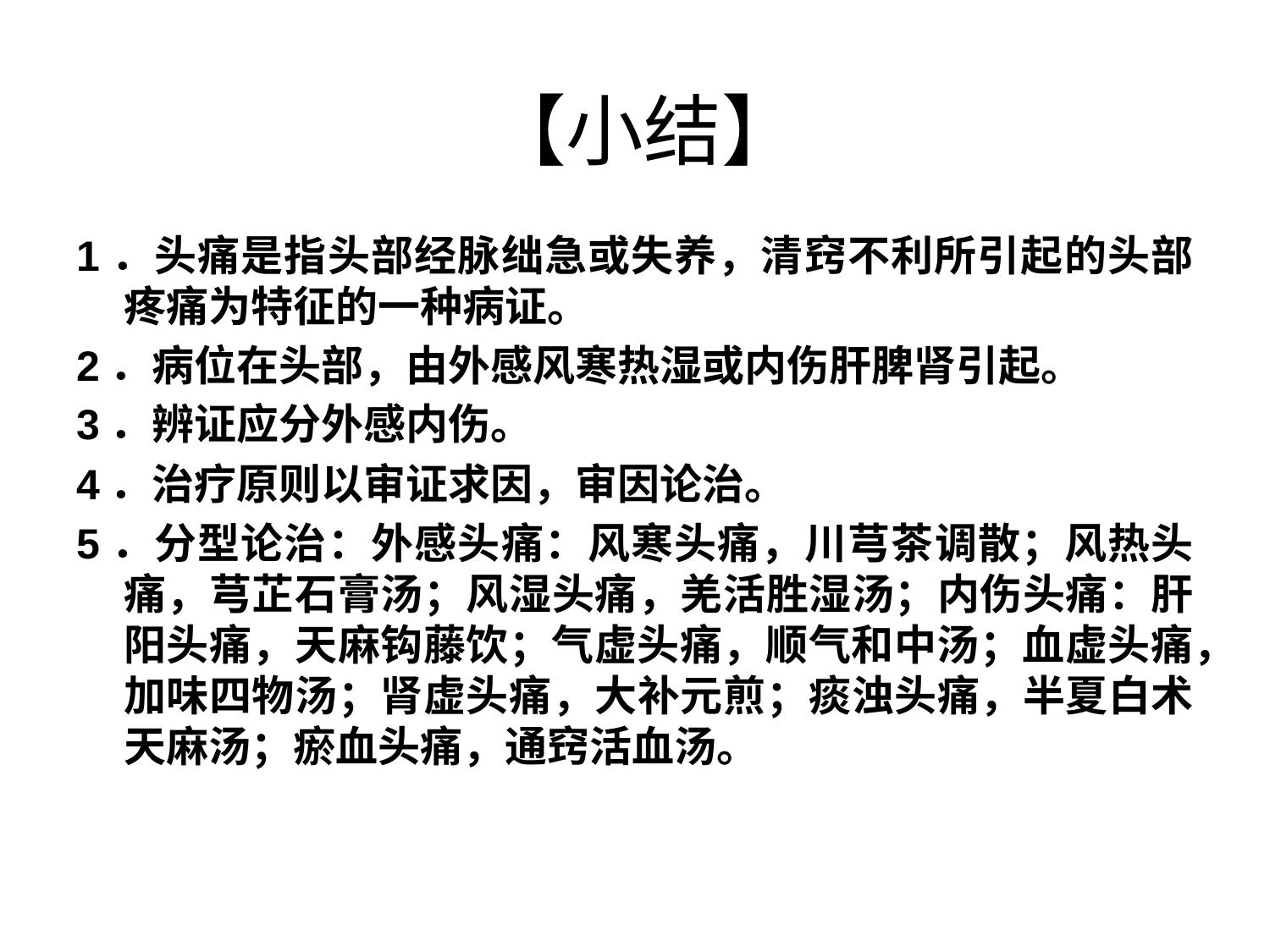

# 【小结】
1．头痛是指头部经脉绌急或失养，清窍不利所引起的头部疼痛为特征的一种病证。
2．病位在头部，由外感风寒热湿或内伤肝脾肾引起。
3．辨证应分外感内伤。
4．治疗原则以审证求因，审因论治。
5．分型论治：外感头痛：风寒头痛，川芎茶调散；风热头痛，芎芷石膏汤；风湿头痛，羌活胜湿汤；内伤头痛：肝阳头痛，天麻钩藤饮；气虚头痛，顺气和中汤；血虚头痛，加味四物汤；肾虚头痛，大补元煎；痰浊头痛，半夏白术天麻汤；瘀血头痛，通窍活血汤。